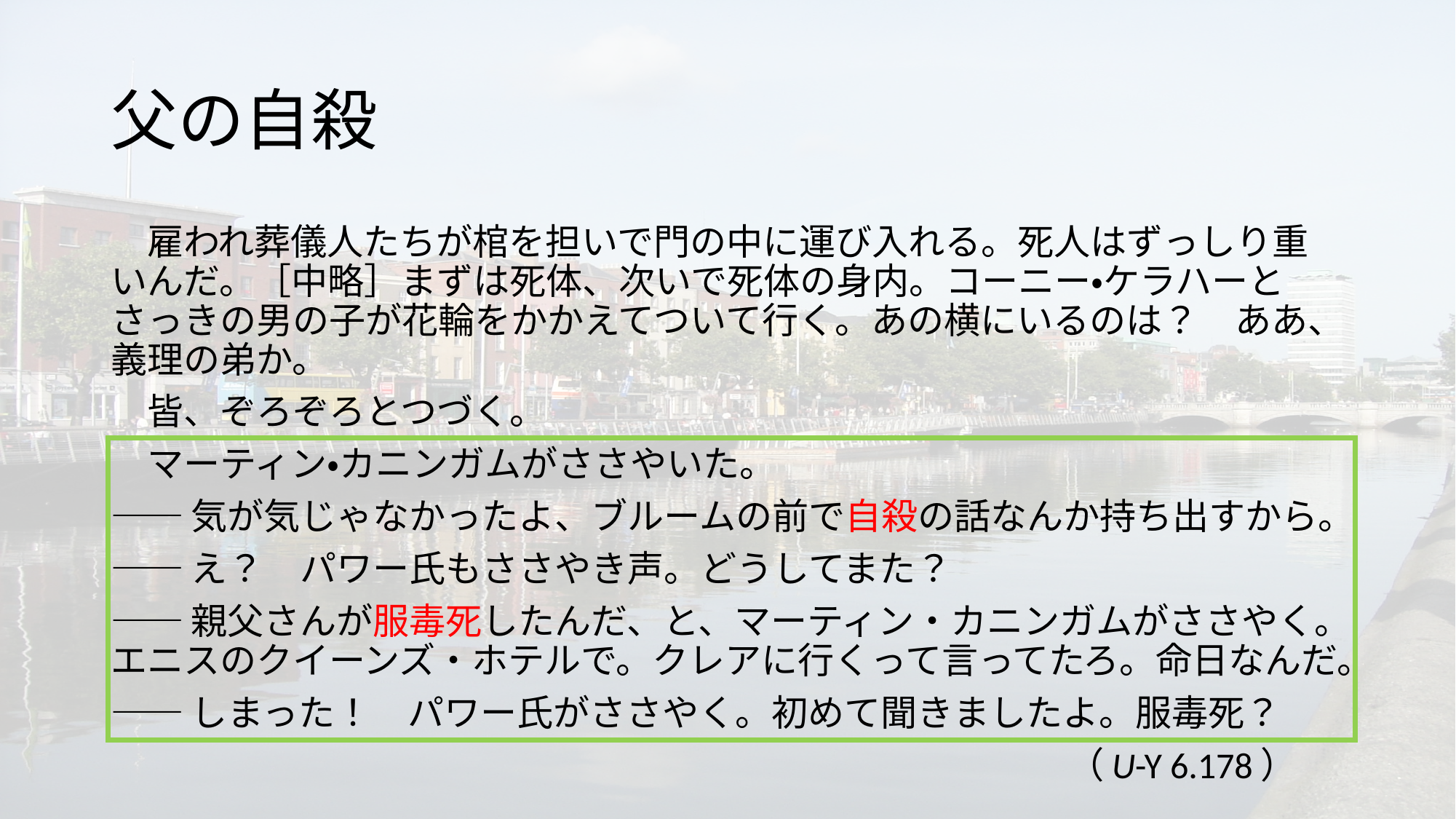

# 父の自殺
　雇われ葬儀人たちが棺を担いで門の中に運び入れる。死人はずっしり重いんだ。［中略］まずは死体、次いで死体の身内。コーニー・ケラハーとさっきの男の子が花輪をかかえてついて行く。あの横にいるのは？　ああ、義理の弟か。
　皆、ぞろぞろとつづく。
　マーティン・カニンガムがささやいた。
――気が気じゃなかったよ、ブルームの前で自殺の話なんか持ち出すから。
――え？　パワー氏もささやき声。どうしてまた？
――親父さんが服毒死したんだ、と、マーティン・カニンガムがささやく。エニスのクイーンズ・ホテルで。クレアに行くって言ってたろ。命日なんだ。
――しまった！　パワー氏がささやく。初めて聞きましたよ。服毒死？
                                                                                                                    （U-Y 6.178）